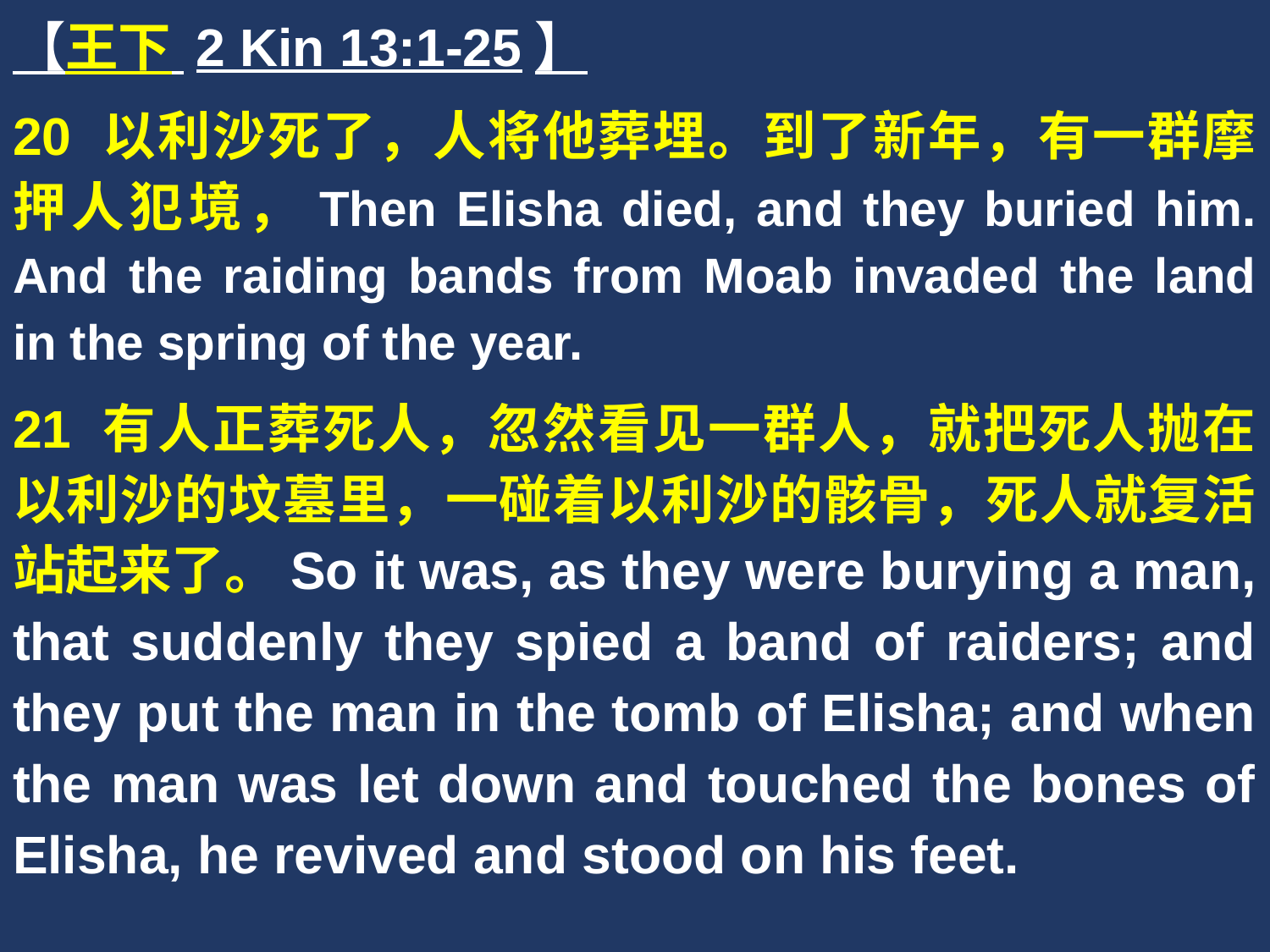

【王下 2 Kin 13:1-25】
20 以利沙死了，人将他葬埋。到了新年，有一群摩押人犯境，Then Elisha died, and they buried him. And the raiding bands from Moab invaded the land in the spring of the year.
21 有人正葬死人，忽然看见一群人，就把死人抛在以利沙的坟墓里，一碰着以利沙的骸骨，死人就复活站起来了。So it was, as they were burying a man, that suddenly they spied a band of raiders; and they put the man in the tomb of Elisha; and when the man was let down and touched the bones of Elisha, he revived and stood on his feet.